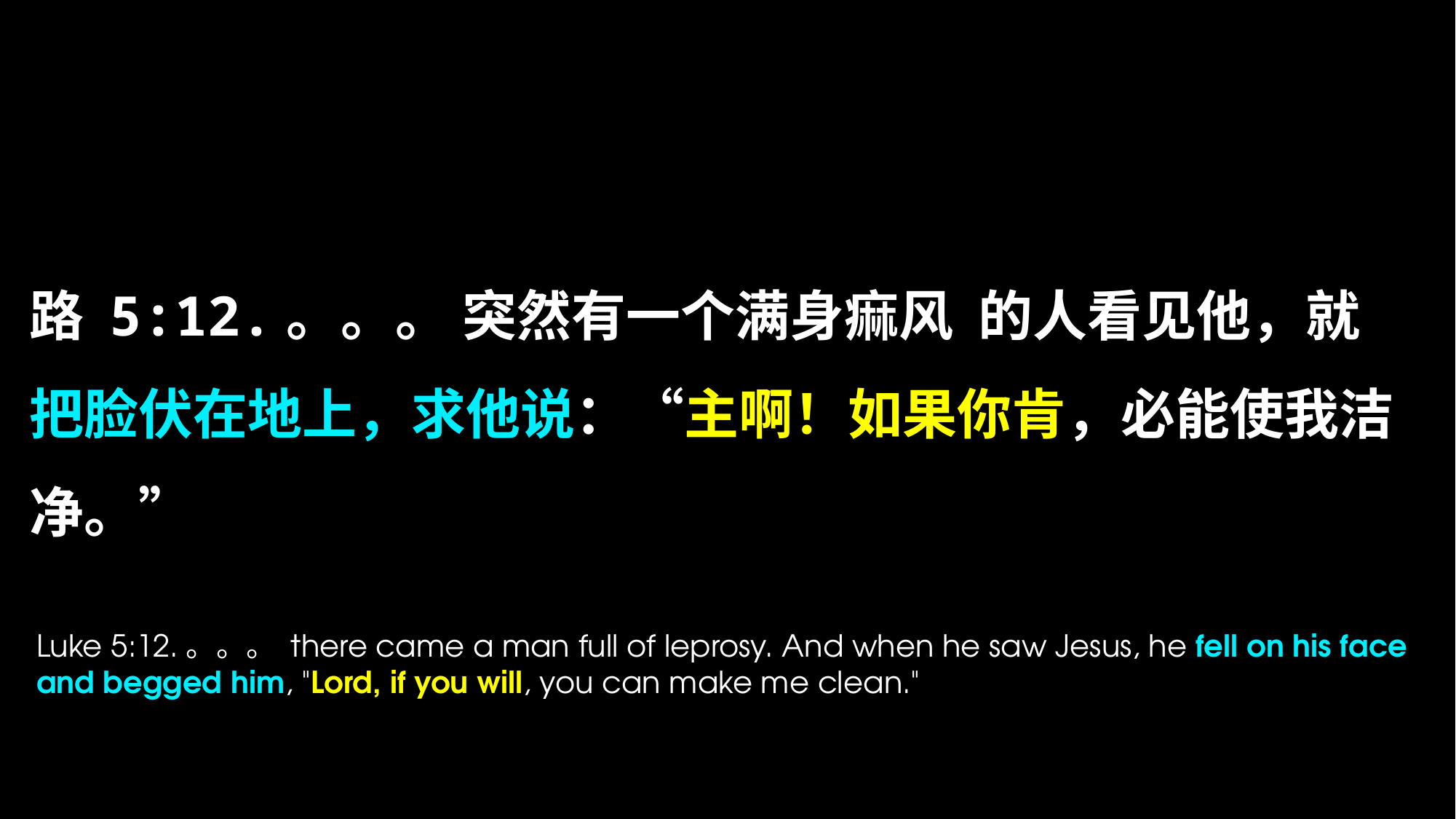

路 5:12.。。。 突然有一个满身痲风  的人看见他，就把脸伏在地上，求他说：“主啊！如果你肯，必能使我洁净。”
Luke 5:12.。。。 there came a man full of leprosy. And when he saw Jesus, he fell on his face and begged him, "Lord, if you will, you can make me clean."